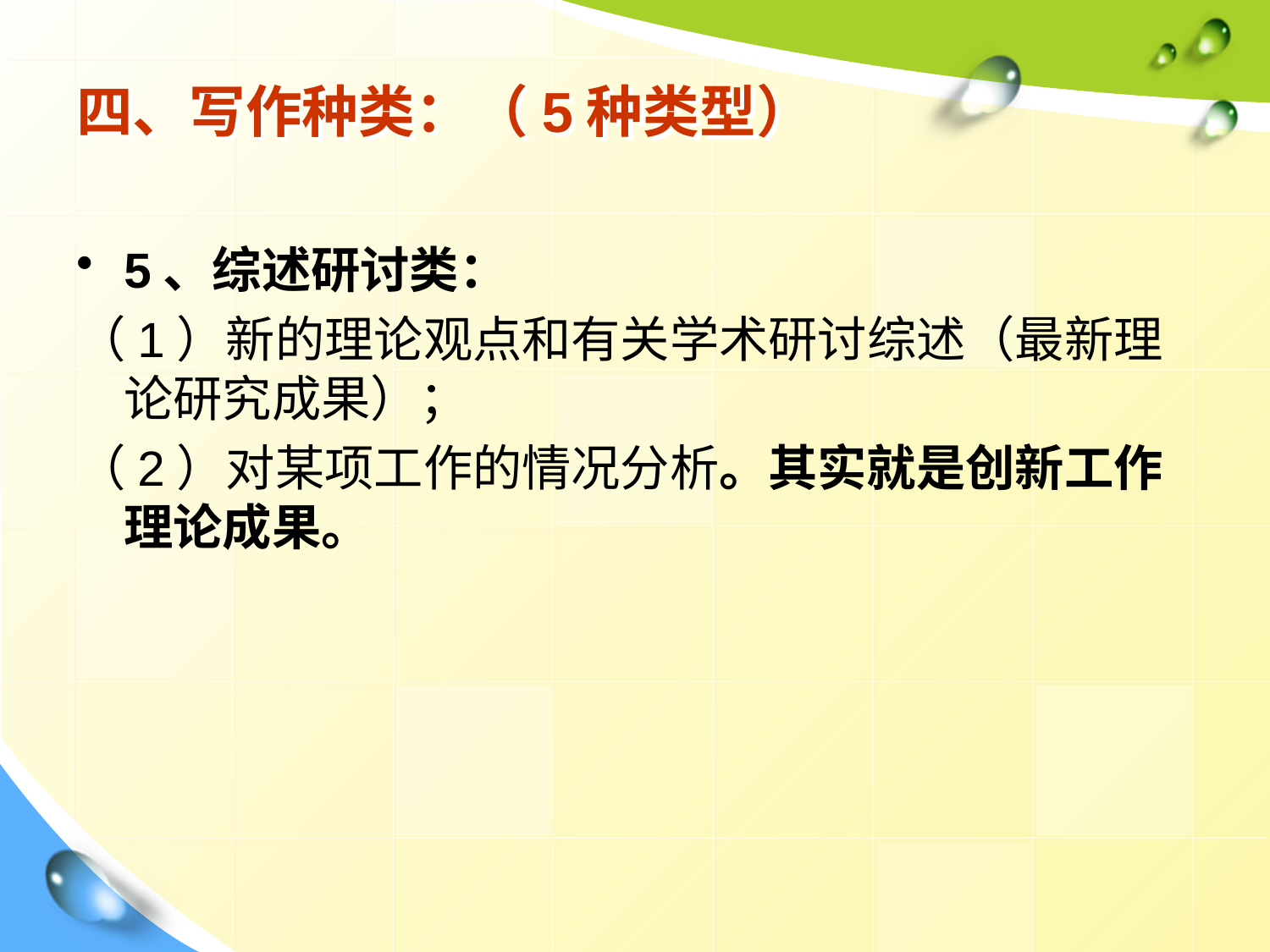

# 四、写作种类：（5种类型）
5、综述研讨类：
（1）新的理论观点和有关学术研讨综述（最新理论研究成果）；
（2）对某项工作的情况分析。其实就是创新工作理论成果。